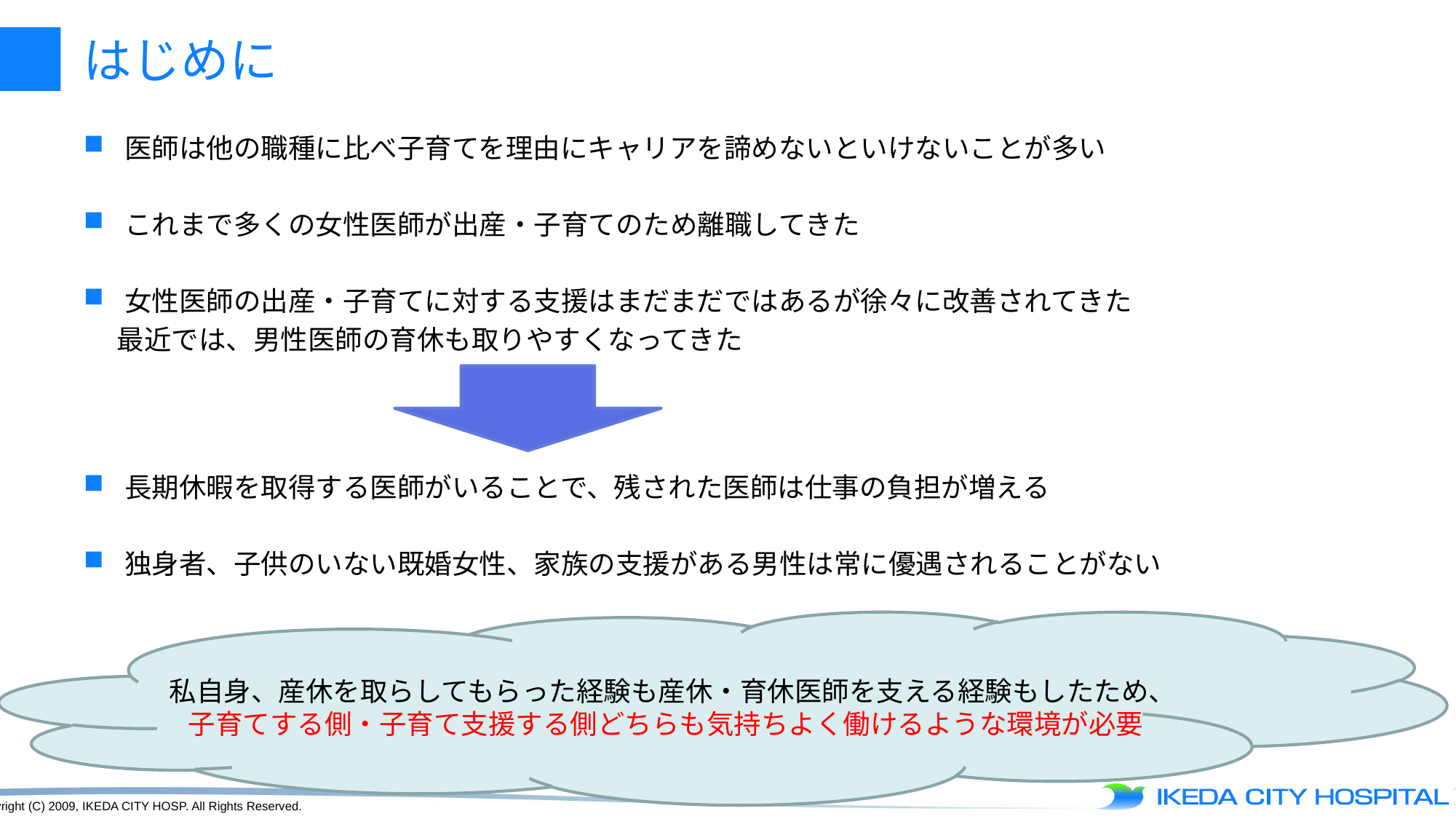

# はじめに
医師は他の職種に比べ子育てを理由にキャリアを諦めないといけないことが多い

これまで多くの女性医師が出産・子育てのため離職してきた

女性医師の出産・子育てに対する支援はまだまだではあるが徐々に改善されてきた
　 最近では、男性医師の育休も取りやすくなってきた

長期休暇を取得する医師がいることで、残された医師は仕事の負担が増える

独身者、子供のいない既婚女性、家族の支援がある男性は常に優遇されることがない

私自身、産休を取らしてもらった経験も産休・育休医師を支える経験もしたため、
  子育てする側・子育て支援する側どちらも気持ちよく働けるような環境が必要